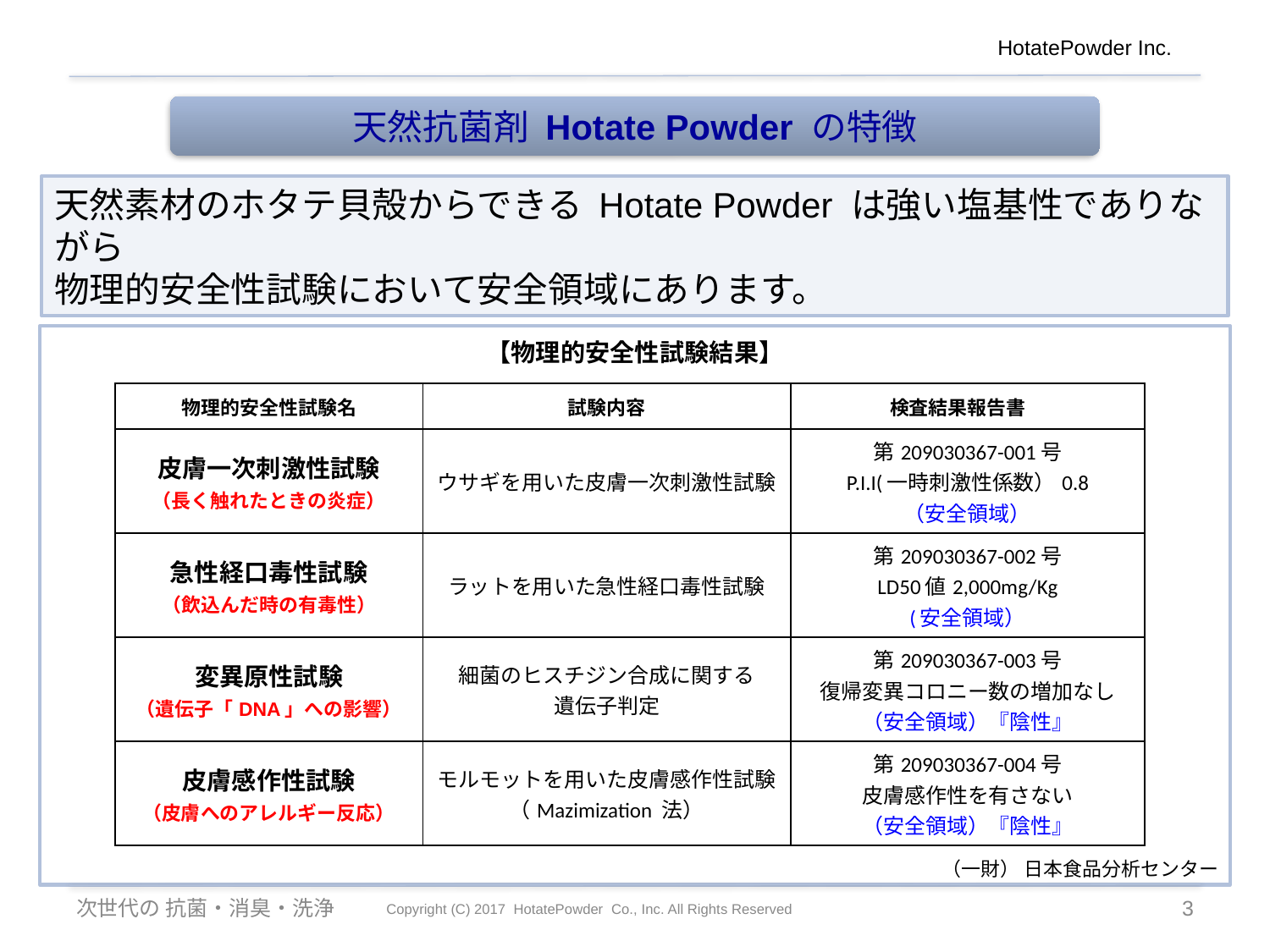

HotatePowder Inc.

天然抗菌剤 Hotate Powder の特徴
天然素材のホタテ貝殻からできる Hotate Powder は強い塩基性でありながら
物理的安全性試験において安全領域にあります。

【物理的安全性試験結果】
| 物理的安全性試験名 | 試験内容 | 検査結果報告書 |
| --- | --- | --- |
| 皮膚一次刺激性試験 （長く触れたときの炎症） | ウサギを用いた皮膚一次刺激性試験 | 第209030367-001号 P.I.I(一時刺激性係数）0.8 （安全領域） |
| 急性経口毒性試験 （飲込んだ時の有毒性） | ラットを用いた急性経口毒性試験 | 第209030367-002号 LD50値2,000mg/Kg (安全領域） |
| 変異原性試験 （遺伝子「DNA」への影響） | 細菌のヒスチジン合成に関する 遺伝子判定 | 第209030367-003号 復帰変異コロニー数の増加なし （安全領域）『陰性』 |
| 皮膚感作性試験 （皮膚へのアレルギー反応） | モルモットを用いた皮膚感作性試験 （Mazimization 法） | 第209030367-004号 皮膚感作性を有さない （安全領域）『陰性』 |

（一財） 日本食品分析センター
次世代の 抗菌・消臭・洗浄
3
Copyright (C) 2017  HotatePowder  Co., Inc. All Rights Reserved